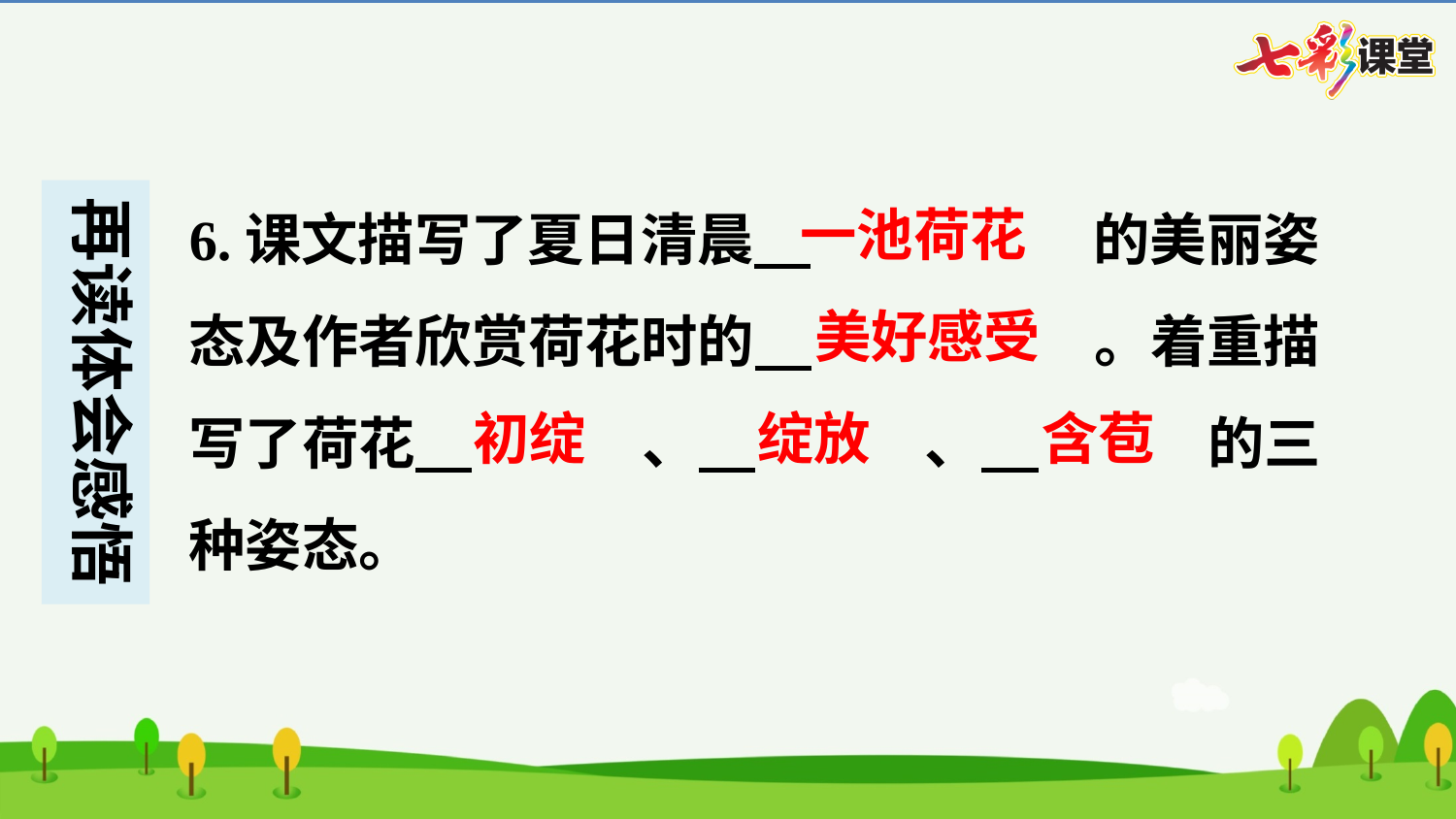

一池荷花
6.课文描写了夏日清晨 　一池荷花　的美丽姿态及作者欣赏荷花时的 　美好感受　。着重描写了荷花 　初绽　、 　绽放　、 　含苞　的三种姿态。
美好感受
初绽
绽放
含苞